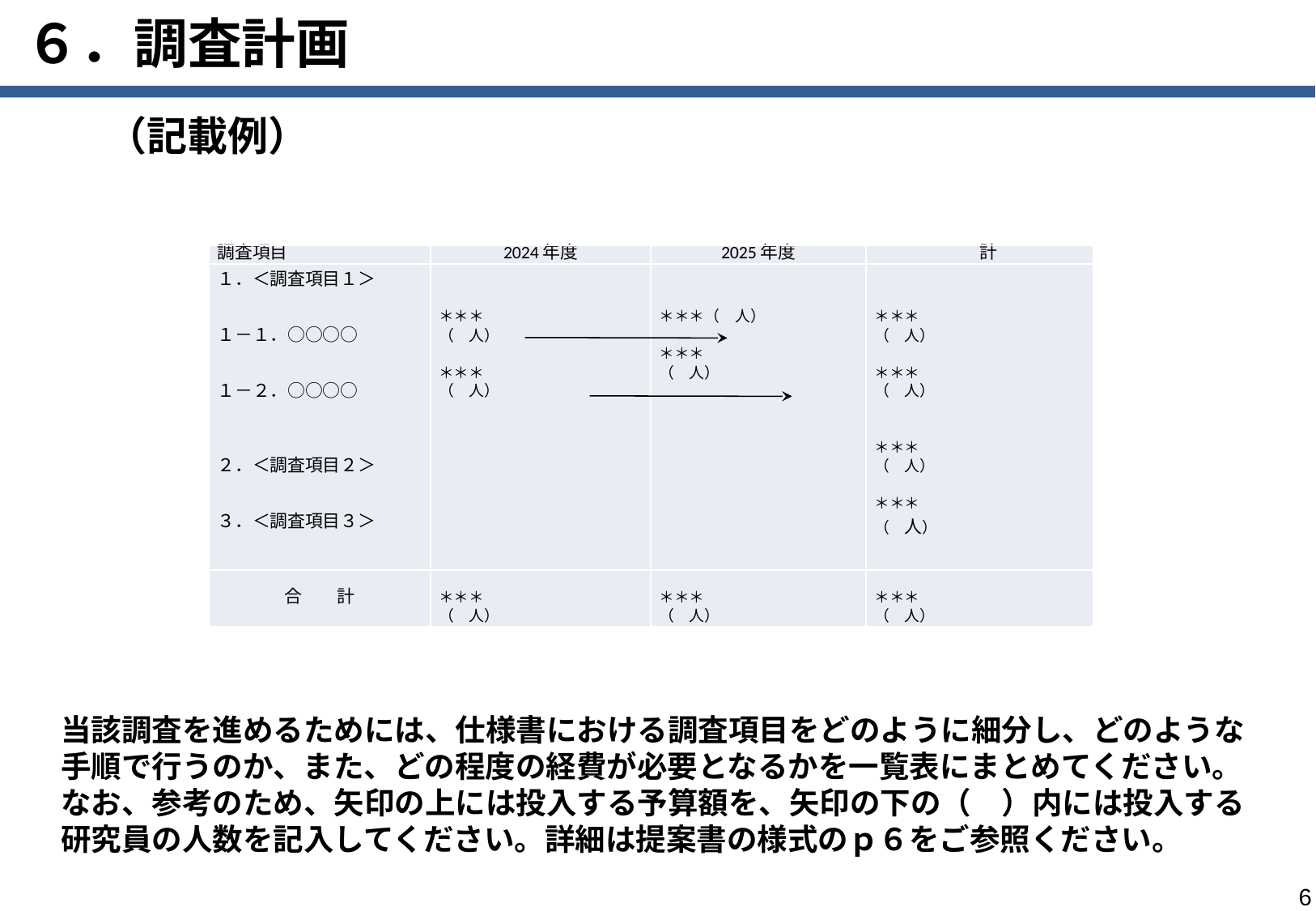

# ６．調査計画
（記載例）
| 調査項目 | 2024年度 | 2025年度 | 計 |
| --- | --- | --- | --- |
| １．＜調査項目１＞     １－１．○○○○     １－２．○○○○       ２．＜調査項目２＞     ３．＜調査項目３＞ | ＊＊＊ （　人）   ＊＊＊ （　人） | ＊＊＊（　人）   ＊＊＊ （　人） | ＊＊＊ （　人）   ＊＊＊ （　人）     ＊＊＊ （　人）   ＊＊＊ （　人） |
| 合　　計 | ＊＊＊ （　人） | ＊＊＊ （　人） | ＊＊＊ （　人） |
当該調査を進めるためには、仕様書における調査項目をどのように細分し、どのような手順で行うのか、また、どの程度の経費が必要となるかを一覧表にまとめてください。なお、参考のため、矢印の上には投入する予算額を、矢印の下の（　）内には投入する研究員の人数を記入してください。詳細は提案書の様式のｐ６をご参照ください。
6